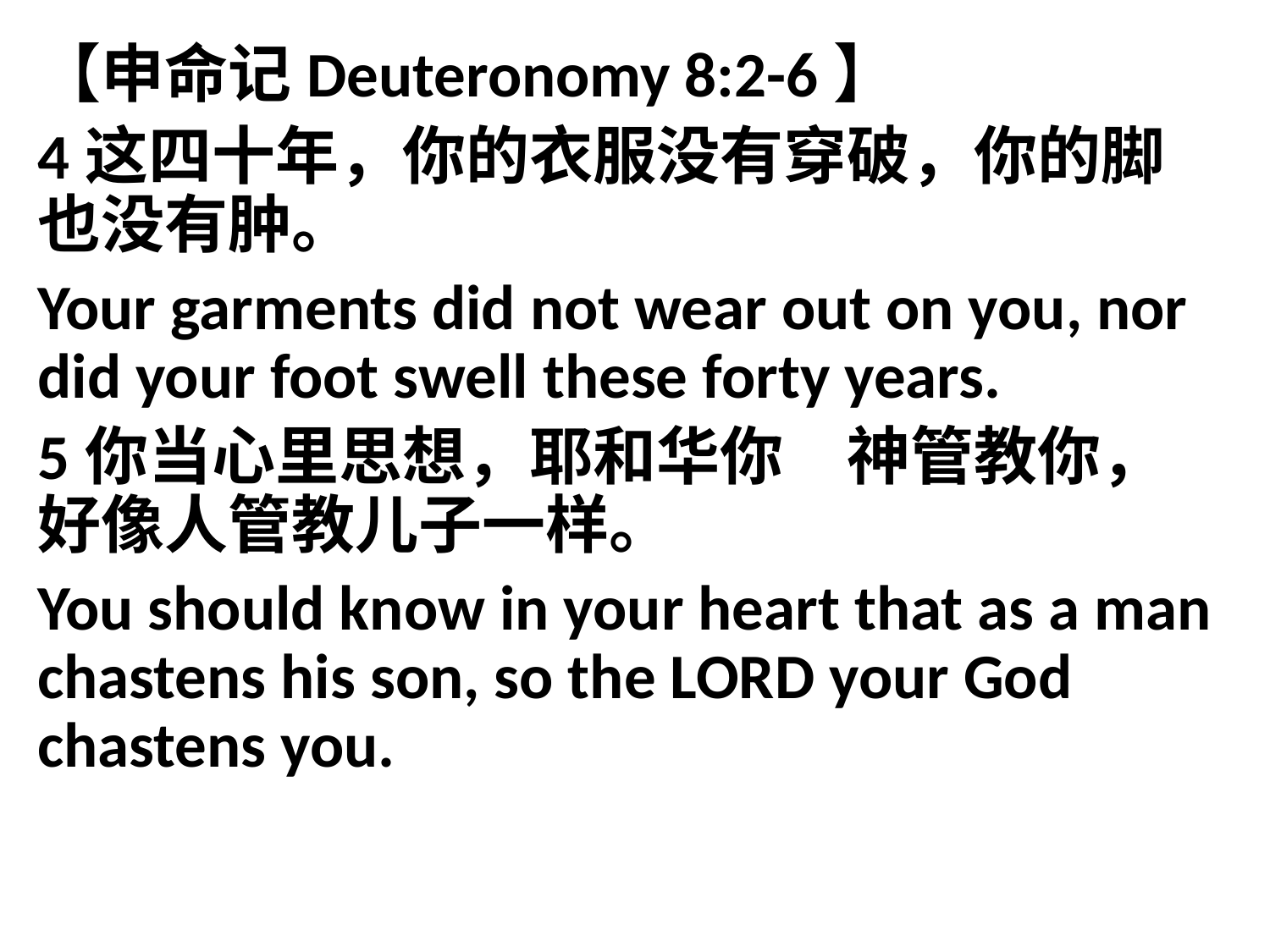

【申命记Deuteronomy 8:2-6】
4这四十年，你的衣服没有穿破，你的脚也没有肿。
Your garments did not wear out on you, nor did your foot swell these forty years.
5你当心里思想，耶和华你　神管教你，好像人管教儿子一样。
You should know in your heart that as a man chastens his son, so the LORD your God chastens you.